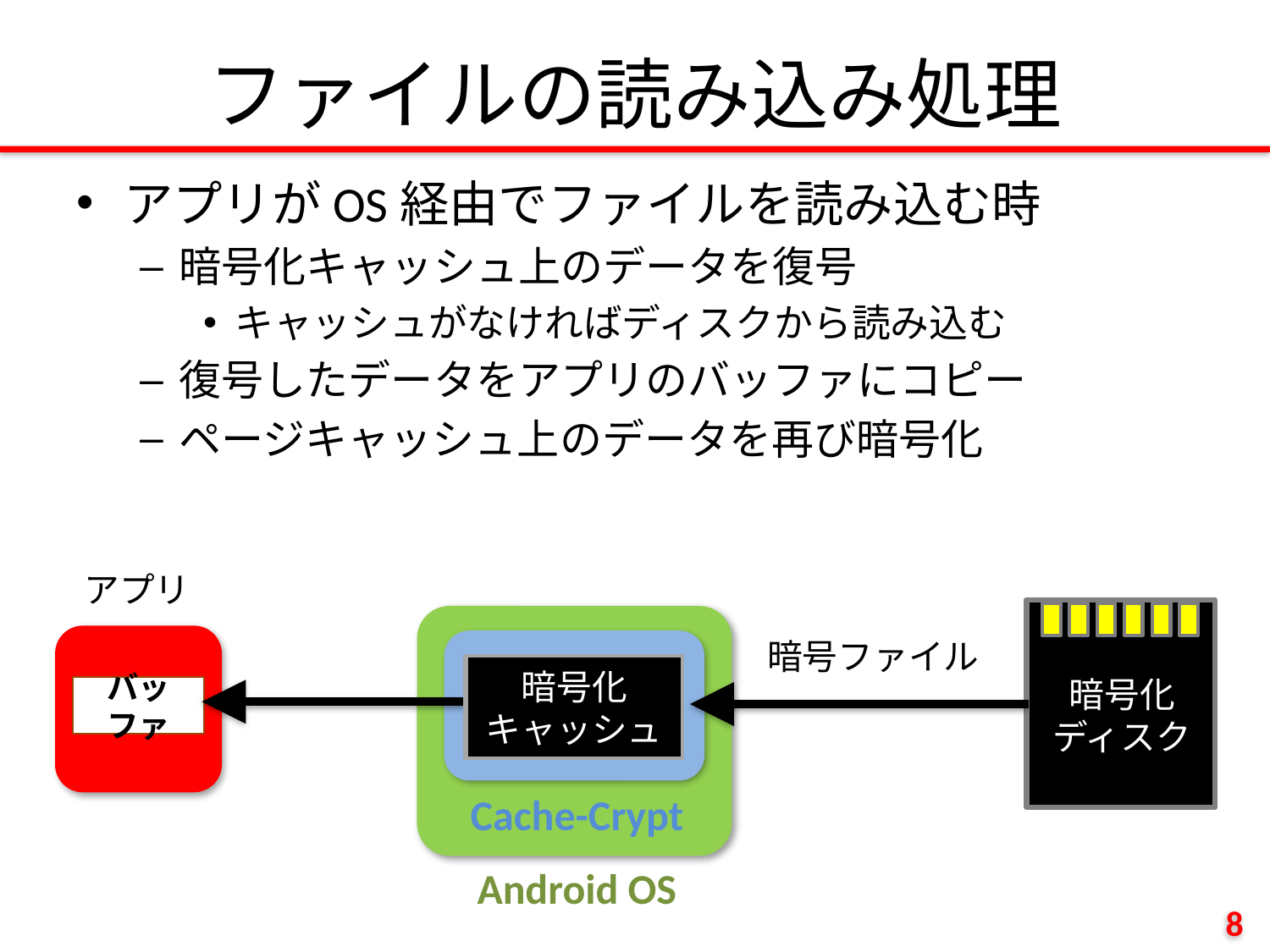

# ファイルの読み込み処理
アプリがOS経由でファイルを読み込む時
暗号化キャッシュ上のデータを復号
キャッシュがなければディスクから読み込む
復号したデータをアプリのバッファにコピー
ページキャッシュ上のデータを再び暗号化

アプリ

暗号化
ディスク

Cache-Crypt
Android OS

暗号ファイル
暗号化
キャッシュ
非暗号化
キャッシュ
バッファ